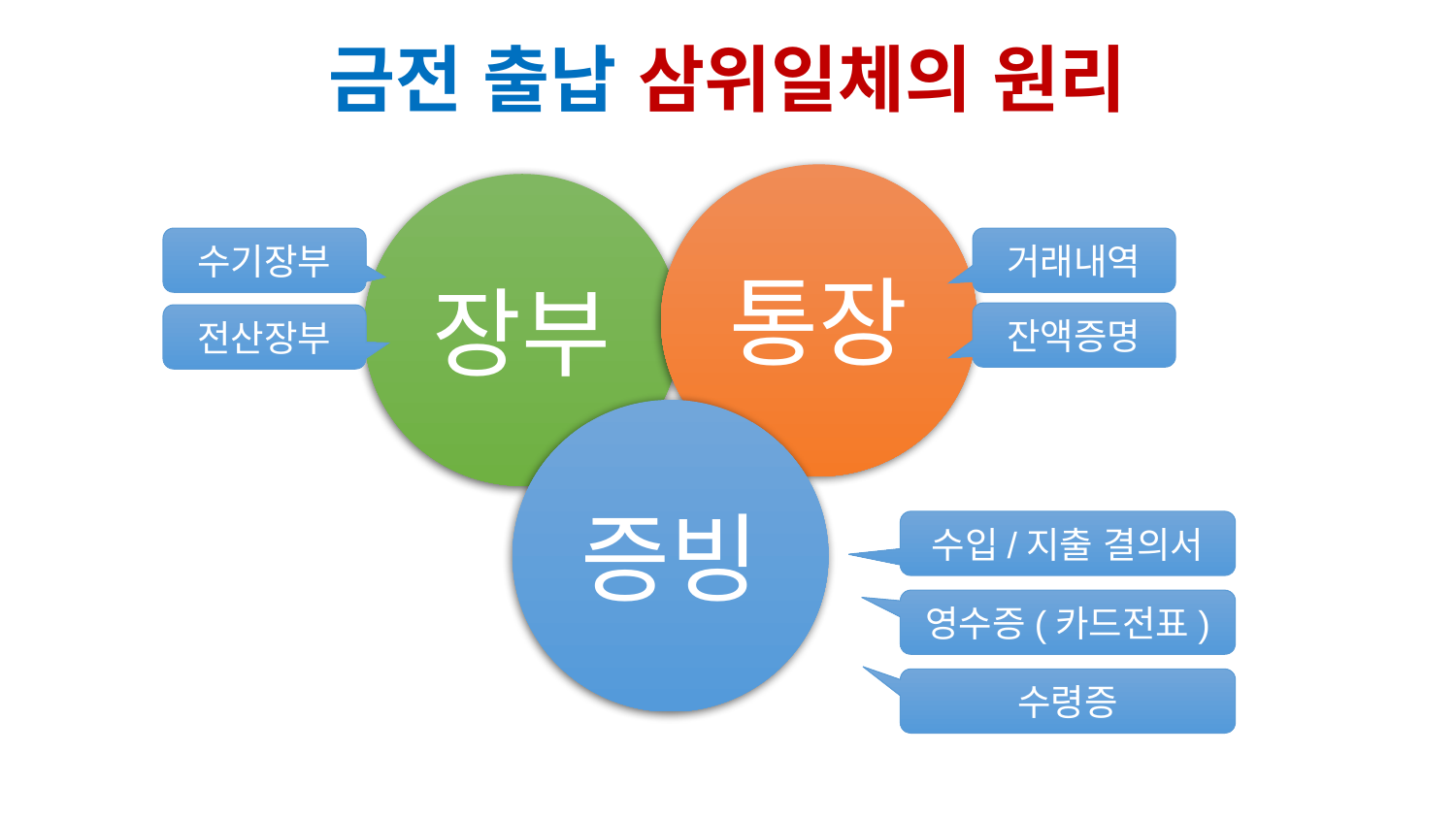

금전 출납 삼위일체의 원리
통장
장부
수기장부
거래내역
잔액증명
전산장부
증빙
수입/지출 결의서
영수증(카드전표)
수령증